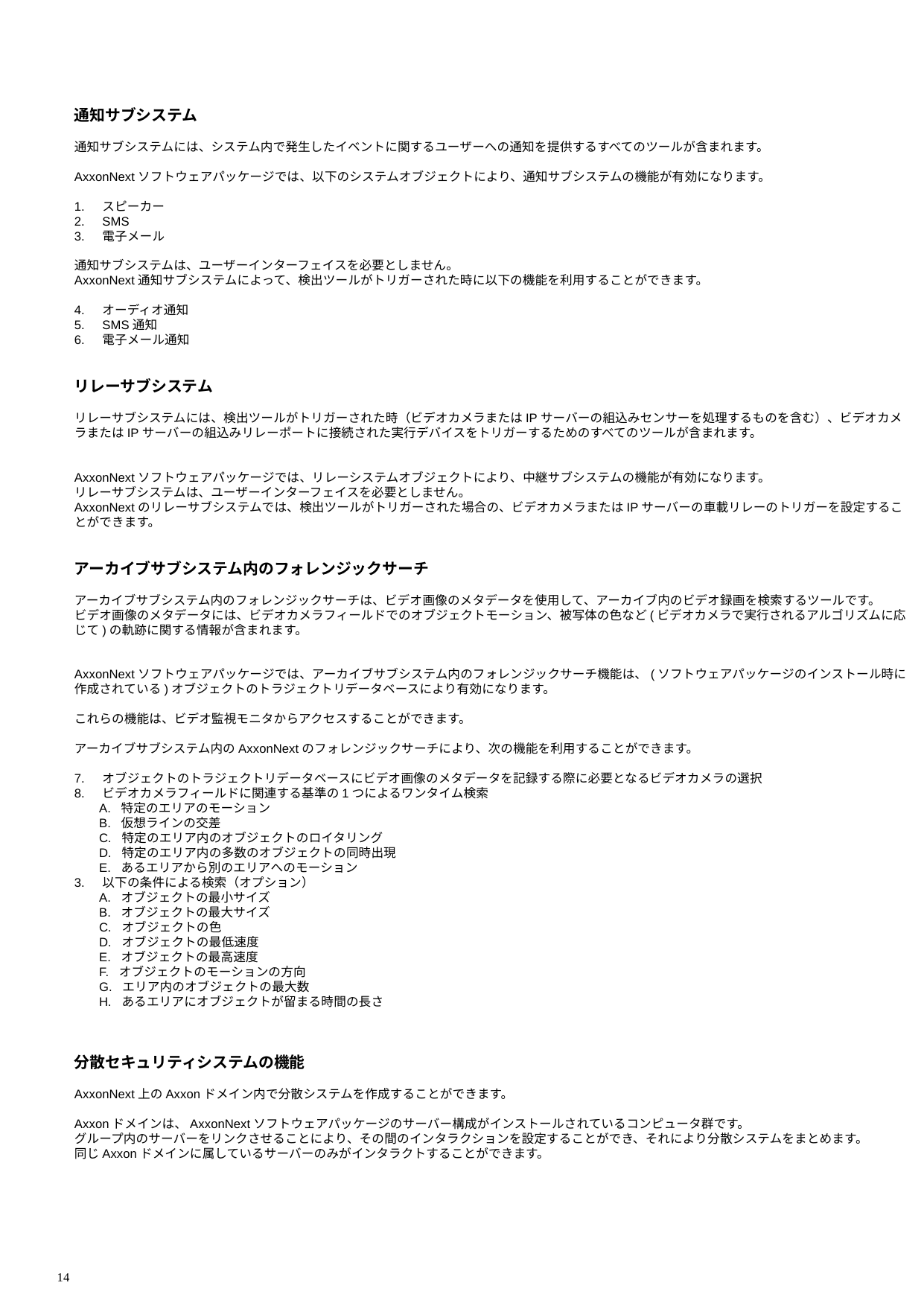

通知サブシステム

通知サブシステムには、システム内で発生したイベントに関するユーザーへの通知を提供するすべてのツールが含まれます。

AxxonNextソフトウェアパッケージでは、以下のシステムオブジェクトにより、通知サブシステムの機能が有効になります。

スピーカー
SMS
電子メール

通知サブシステムは、ユーザーインターフェイスを必要としません。
AxxonNext通知サブシステムによって、検出ツールがトリガーされた時に以下の機能を利用することができます。

オーディオ通知
SMS通知
電子メール通知

リレーサブシステム

リレーサブシステムには、検出ツールがトリガーされた時（ビデオカメラまたはIPサーバーの組込みセンサーを処理するものを含む）、ビデオカメラまたはIPサーバーの組込みリレーポートに接続された実行デバイスをトリガーするためのすべてのツールが含まれます。

AxxonNextソフトウェアパッケージでは、リレーシステムオブジェクトにより、中継サブシステムの機能が有効になります。
リレーサブシステムは、ユーザーインターフェイスを必要としません。
AxxonNextのリレーサブシステムでは、検出ツールがトリガーされた場合の、ビデオカメラまたはIPサーバーの車載リレーのトリガーを設定することができます。

アーカイブサブシステム内のフォレンジックサーチ

アーカイブサブシステム内のフォレンジックサーチは、ビデオ画像のメタデータを使用して、アーカイブ内のビデオ録画を検索するツールです。
ビデオ画像のメタデータには、ビデオカメラフィールドでのオブジェクトモーション、被写体の色など(ビデオカメラで実行されるアルゴリズムに応じて)の軌跡に関する情報が含まれます。

AxxonNextソフトウェアパッケージでは、アーカイブサブシステム内のフォレンジックサーチ機能は、(ソフトウェアパッケージのインストール時に作成されている)オブジェクトのトラジェクトリデータベースにより有効になります。

これらの機能は、ビデオ監視モニタからアクセスすることができます。

アーカイブサブシステム内のAxxonNextのフォレンジックサーチにより、次の機能を利用することができます。

オブジェクトのトラジェクトリデータベースにビデオ画像のメタデータを記録する際に必要となるビデオカメラの選択
ビデオカメラフィールドに関連する基準の1つによるワンタイム検索
	A.  特定のエリアのモーション
	B.  仮想ラインの交差
	C.  特定のエリア内のオブジェクトのロイタリング
	D.  特定のエリア内の多数のオブジェクトの同時出現
	E.  あるエリアから別のエリアへのモーション
以下の条件による検索（オプション）
	A.  オブジェクトの最小サイズ
	B.  オブジェクトの最大サイズ
	C.  オブジェクトの色
	D.  オブジェクトの最低速度
	E.  オブジェクトの最高速度
	F.  オブジェクトのモーションの方向
	G.  エリア内のオブジェクトの最大数
	H.  あるエリアにオブジェクトが留まる時間の長さ

分散セキュリティシステムの機能

AxxonNext上のAxxonドメイン内で分散システムを作成することができます。

Axxonドメインは、AxxonNextソフトウェアパッケージのサーバー構成がインストールされているコンピュータ群です。
グループ内のサーバーをリンクさせることにより、その間のインタラクションを設定することができ、それにより分散システムをまとめます。
同じAxxonドメインに属しているサーバーのみがインタラクトすることができます。
14